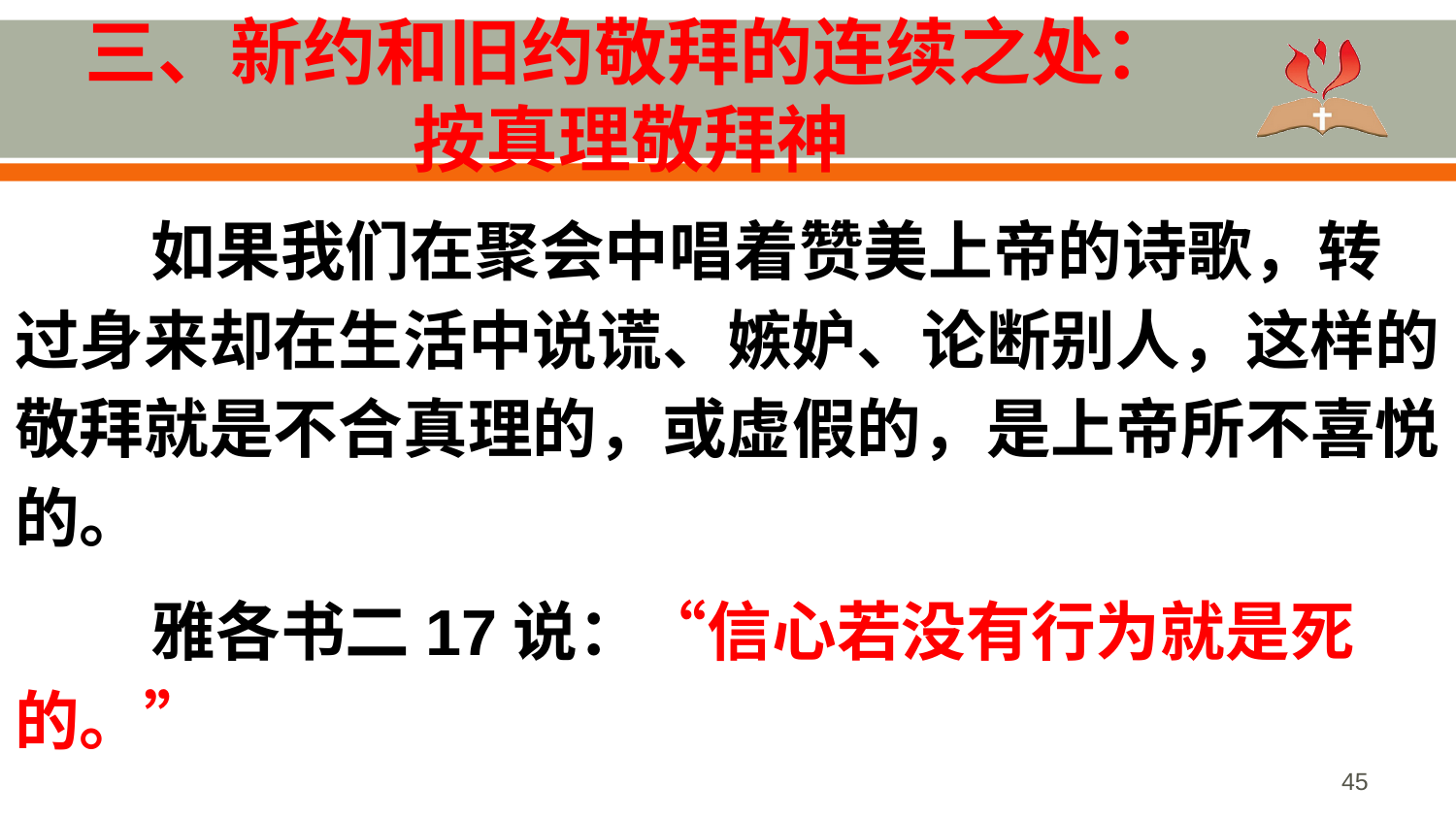

# 三、新约和旧约敬拜的连续之处：按真理敬拜神
如果我们在聚会中唱着赞美上帝的诗歌，转过身来却在生活中说谎、嫉妒、论断别人，这样的敬拜就是不合真理的，或虚假的，是上帝所不喜悦的。
雅各书二17说：“信心若没有行为就是死的。”

45